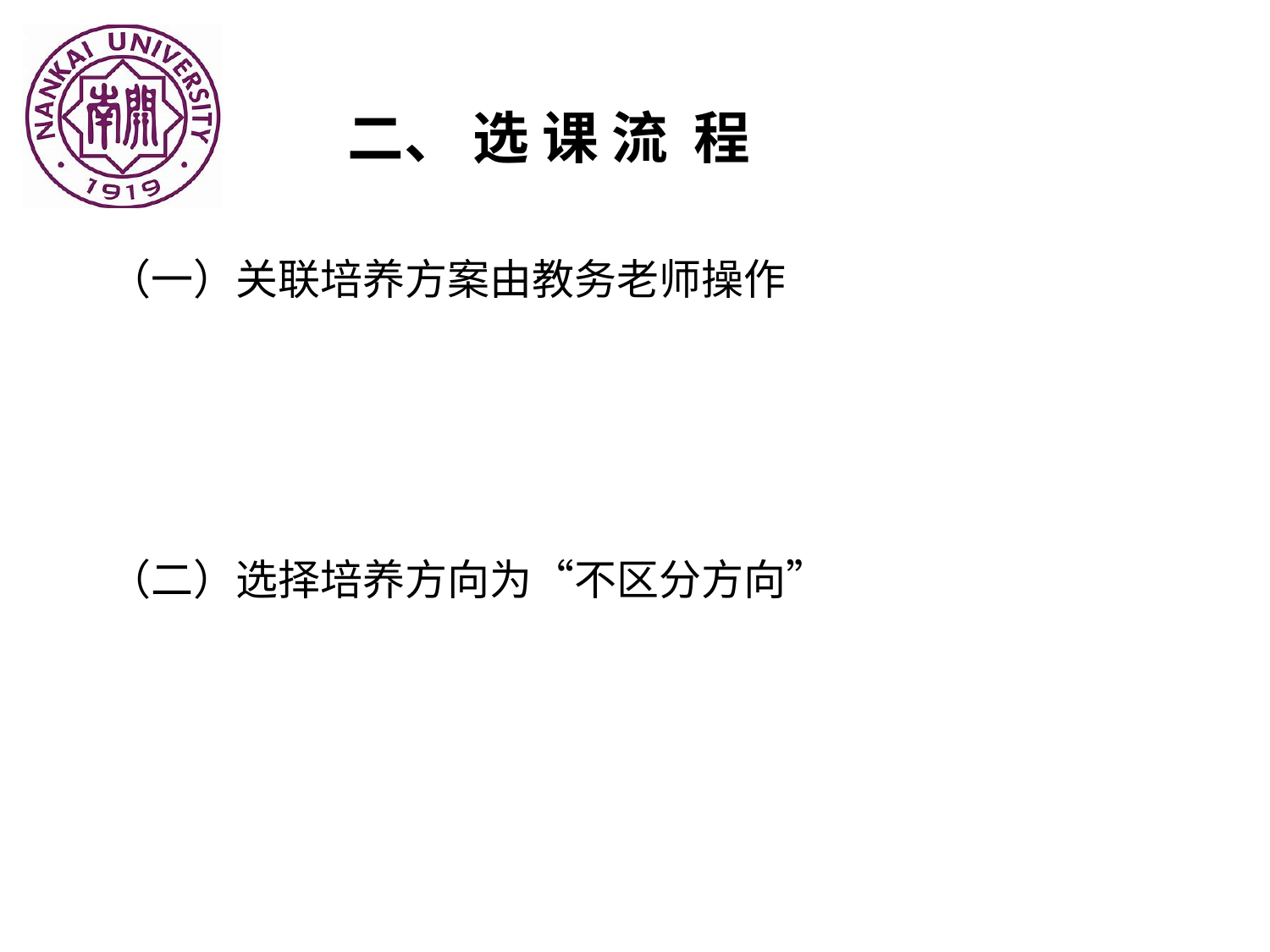

二、 选 课 流  程
（一）关联培养方案由教务老师操作

（二）选择培养方向为“不区分方向”